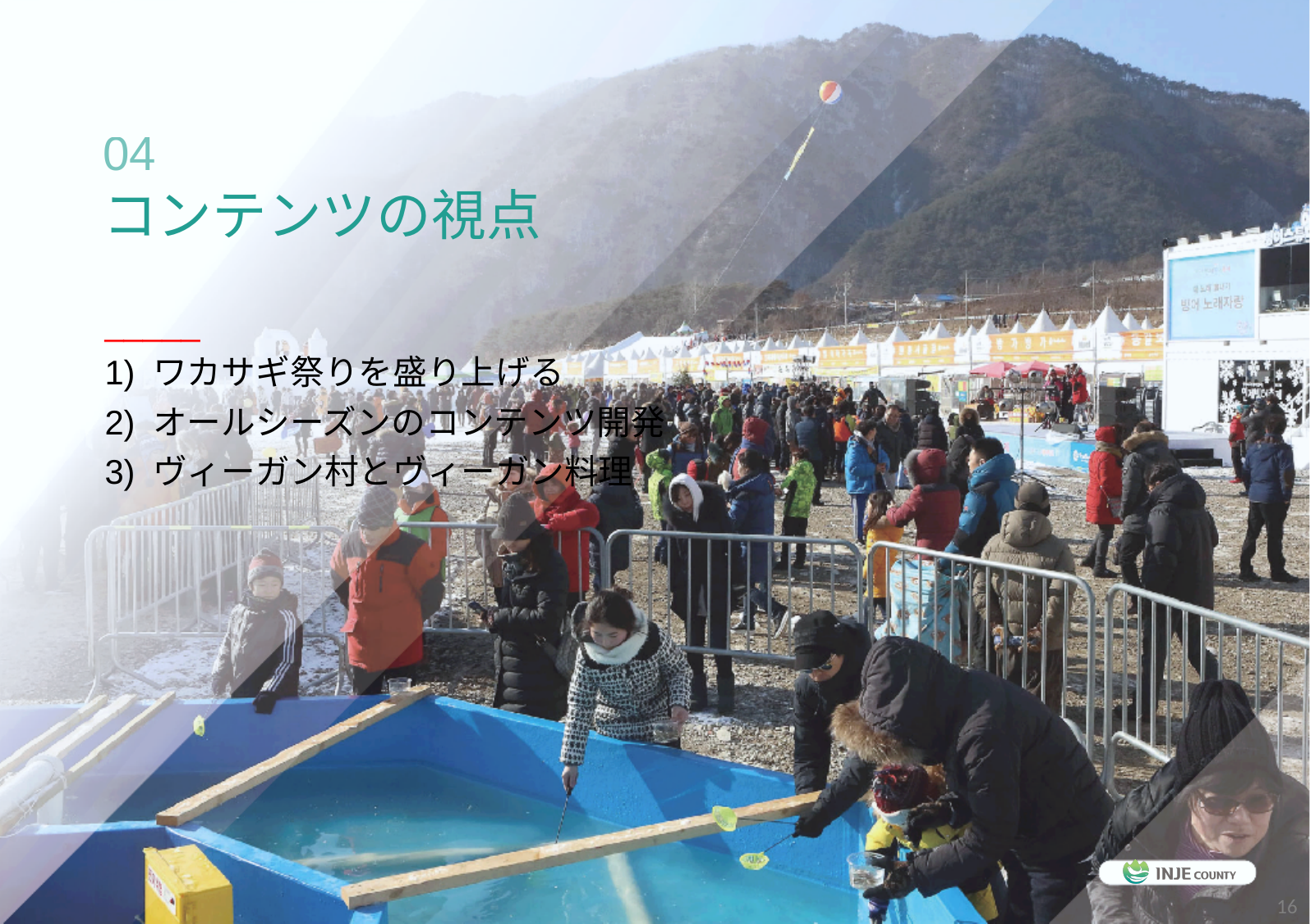

04
コンテンツの視点
_____
1) ワカサギ祭りを盛り上げる
2) オールシーズンのコンテンツ開発
3) ヴィーガン村とヴィーガン料理
16